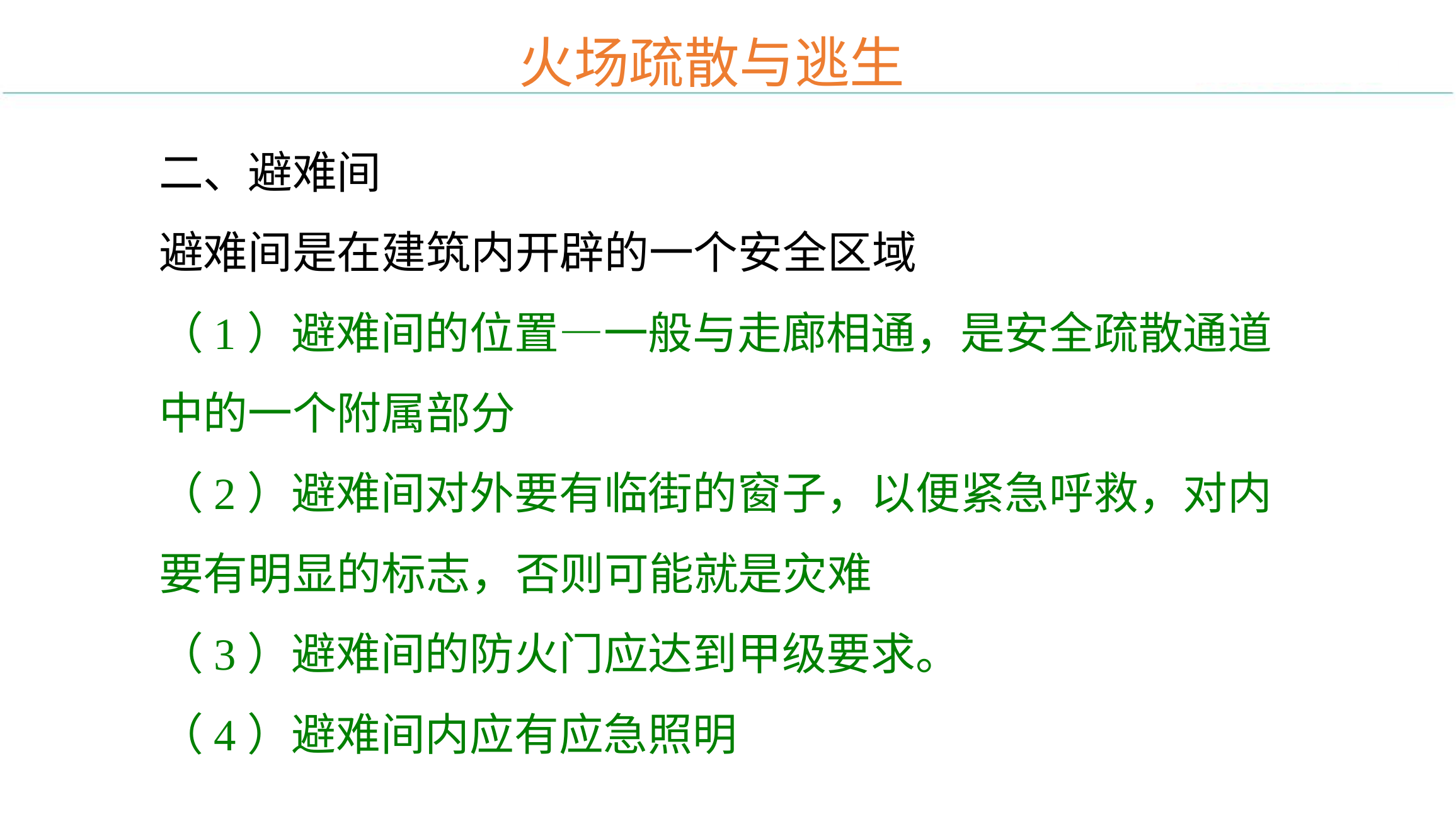

火场疏散与逃生
二、避难间
避难间是在建筑内开辟的一个安全区域
（1）避难间的位置—一般与走廊相通，是安全疏散通道中的一个附属部分
（2）避难间对外要有临街的窗子，以便紧急呼救，对内要有明显的标志，否则可能就是灾难
（3）避难间的防火门应达到甲级要求。
（4）避难间内应有应急照明